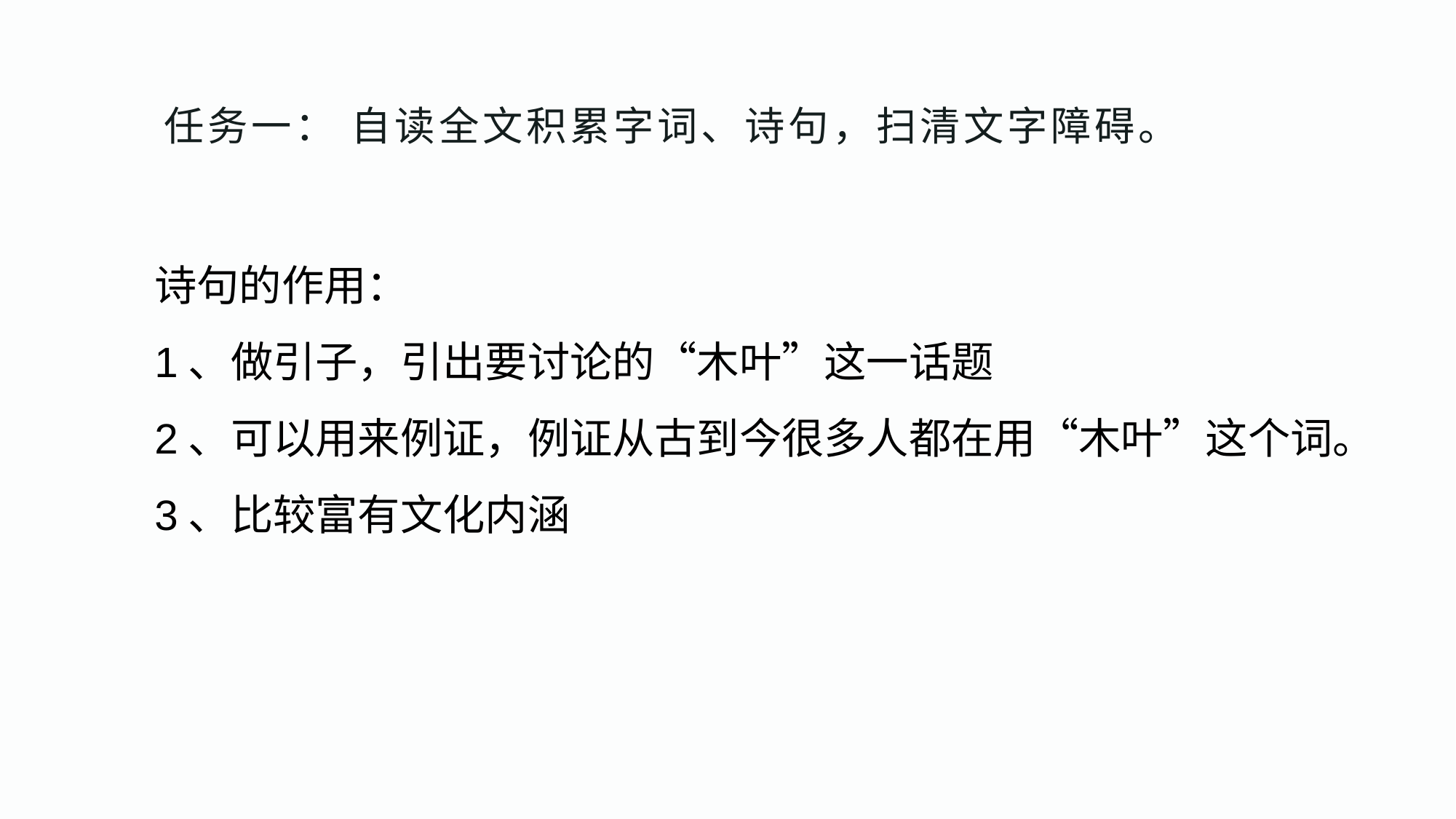

任务一： 自读全文积累字词、诗句，扫清文字障碍。
诗句的作用：
1、做引子，引出要讨论的“木叶”这一话题
2、可以用来例证，例证从古到今很多人都在用“木叶”这个词。
3、比较富有文化内涵